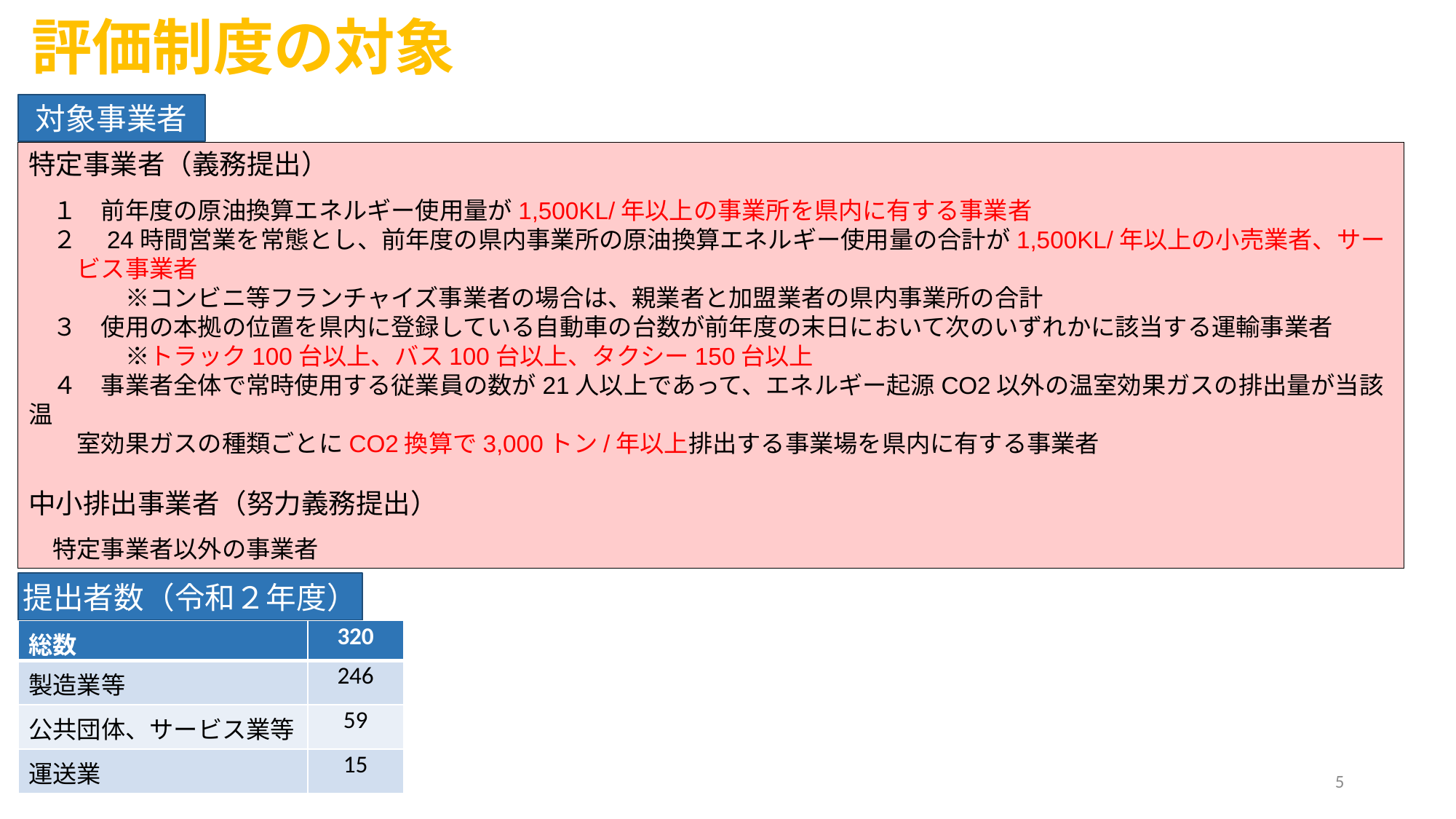

評価制度の対象

対象事業者
特定事業者（義務提出）

　１　前年度の原油換算エネルギー使用量が1,500KL/年以上の事業所を県内に有する事業者
　２　24時間営業を常態とし、前年度の県内事業所の原油換算エネルギー使用量の合計が1,500KL/年以上の小売業者、サー
　　ビス事業者
　　　　※コンビニ等フランチャイズ事業者の場合は、親業者と加盟業者の県内事業所の合計
　３　使用の本拠の位置を県内に登録している自動車の台数が前年度の末日において次のいずれかに該当する運輸事業者
　　　　※トラック100台以上、バス100台以上、タクシー150台以上
　４　事業者全体で常時使用する従業員の数が21人以上であって、エネルギー起源CO2以外の温室効果ガスの排出量が当該温
　　室効果ガスの種類ごとにCO2換算で3,000トン/年以上排出する事業場を県内に有する事業者

中小排出事業者（努力義務提出）

　特定事業者以外の事業者
提出者数（令和２年度）
| 総数 | 320 |
| --- | --- |
| 製造業等 | 246 |
| 公共団体、サービス業等 | 59 |
| 運送業 | 15 |
5